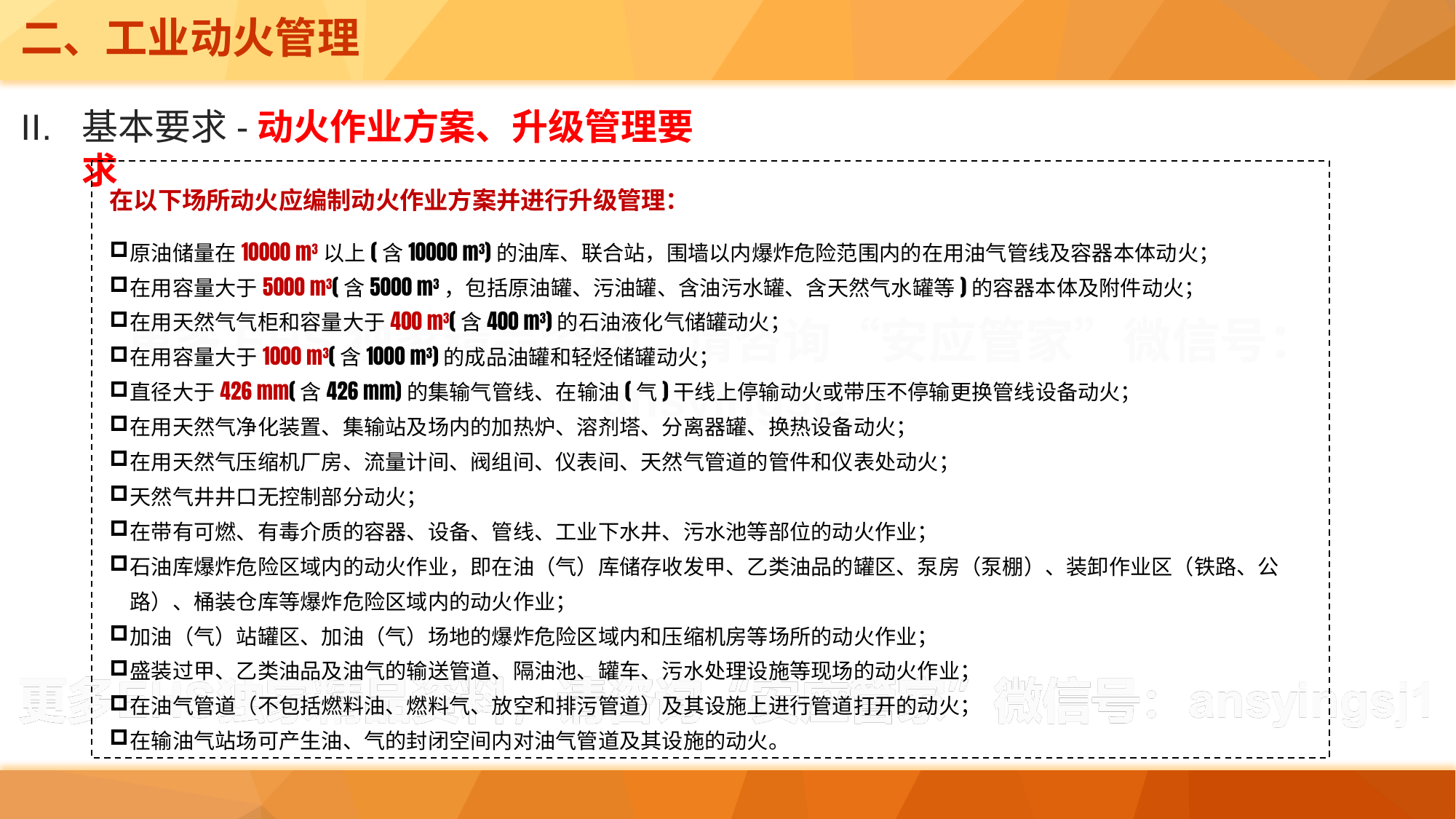

二、工业动火管理
基本要求-动火作业方案、升级管理要求
在以下场所动火应编制动火作业方案并进行升级管理：
原油储量在10000 m3以上(含10000 m3)的油库、联合站，围墙以内爆炸危险范围内的在用油气管线及容器本体动火；
在用容量大于5000 m3(含5000 m3，包括原油罐、污油罐、含油污水罐、含天然气水罐等)的容器本体及附件动火；
在用天然气气柜和容量大于400 m3(含400 m3)的石油液化气储罐动火；
在用容量大于1000 m3(含1000 m3)的成品油罐和轻烃储罐动火；
直径大于426 mm(含426 mm)的集输气管线、在输油(气)干线上停输动火或带压不停输更换管线设备动火；
在用天然气净化装置、集输站及场内的加热炉、溶剂塔、分离器罐、换热设备动火；
在用天然气压缩机厂房、流量计间、阀组间、仪表间、天然气管道的管件和仪表处动火；
天然气井井口无控制部分动火；
在带有可燃、有毒介质的容器、设备、管线、工业下水井、污水池等部位的动火作业；
石油库爆炸危险区域内的动火作业，即在油（气）库储存收发甲、乙类油品的罐区、泵房（泵棚）、装卸作业区（铁路、公路）、桶装仓库等爆炸危险区域内的动火作业；
加油（气）站罐区、加油（气）场地的爆炸危险区域内和压缩机房等场所的动火作业；
盛装过甲、乙类油品及油气的输送管道、隔油池、罐车、污水处理设施等现场的动火作业；
在油气管道（不包括燃料油、燃料气、放空和排污管道）及其设施上进行管道打开的动火；
在输油气站场可产生油、气的封闭空间内对油气管道及其设施的动火。